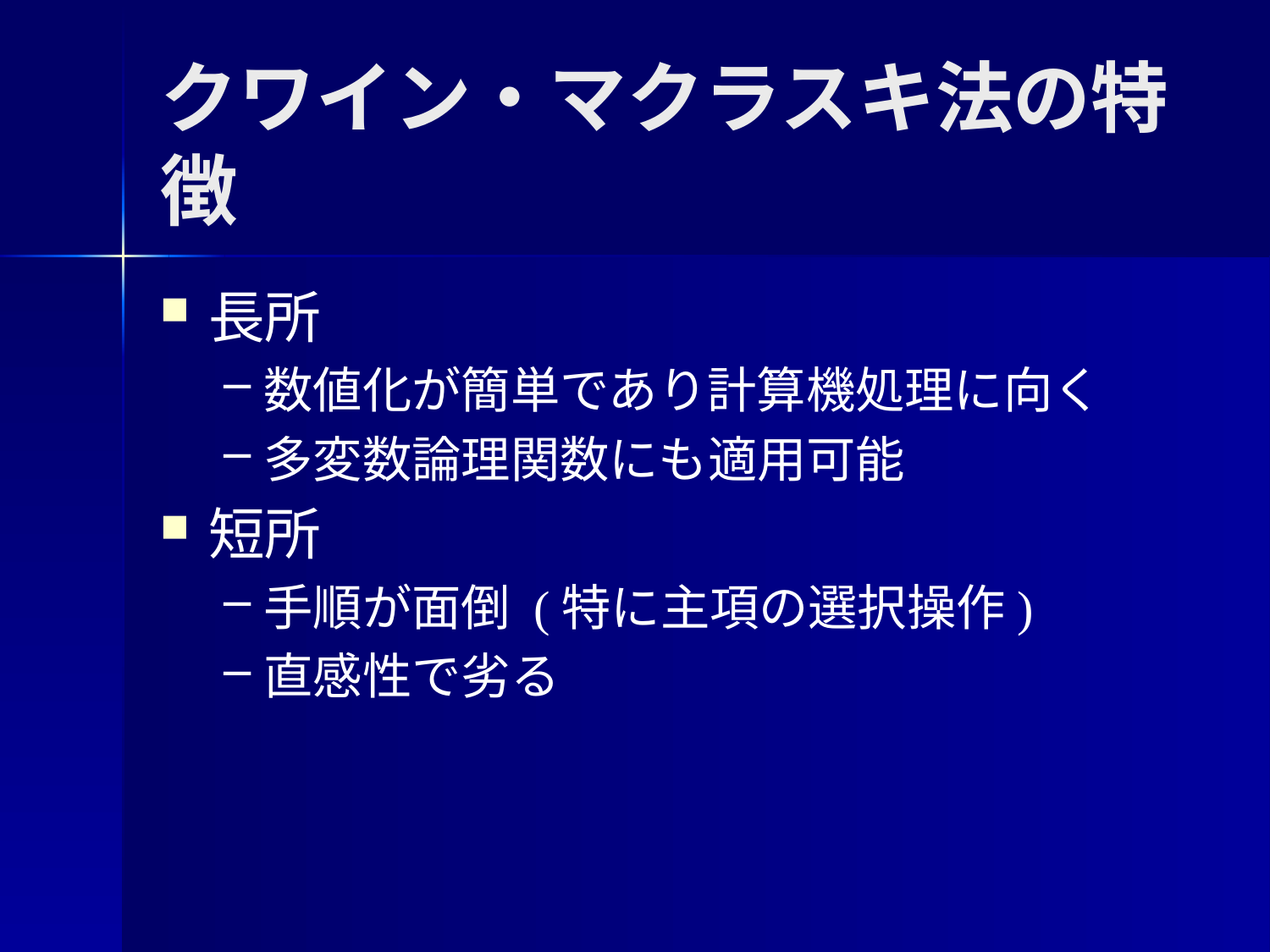

# クワイン・マクラスキ法の特徴
長所
数値化が簡単であり計算機処理に向く
多変数論理関数にも適用可能
短所
手順が面倒 (特に主項の選択操作)
直感性で劣る